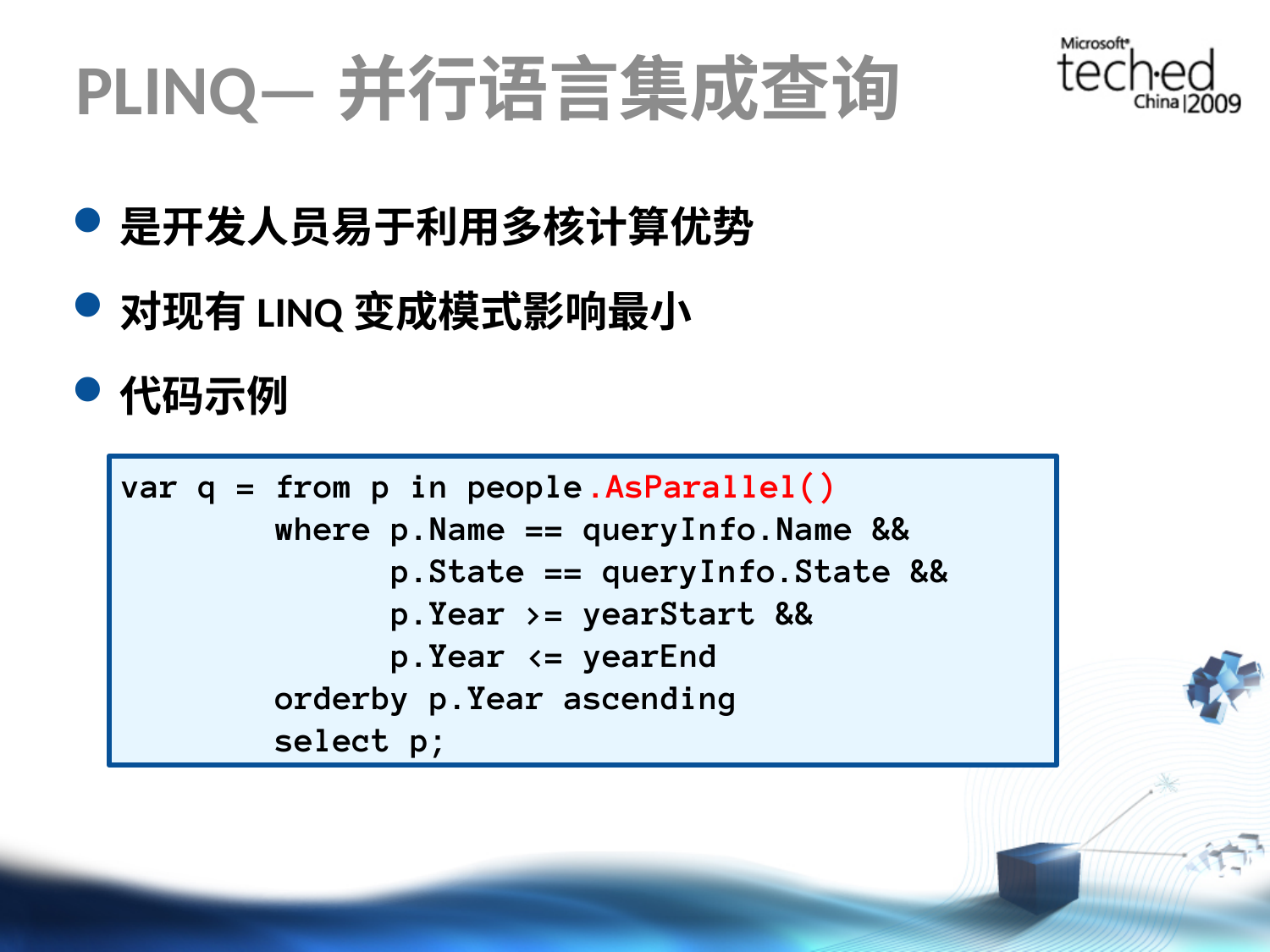

# PLINQ—并行语言集成查询
是开发人员易于利用多核计算优势
对现有LINQ变成模式影响最小
代码示例
var q = from p in people
        where p.Name == queryInfo.Name &&
              p.State == queryInfo.State &&
              p.Year >= yearStart &&
              p.Year <= yearEnd
        orderby p.Year ascending
        select p;
.AsParallel()